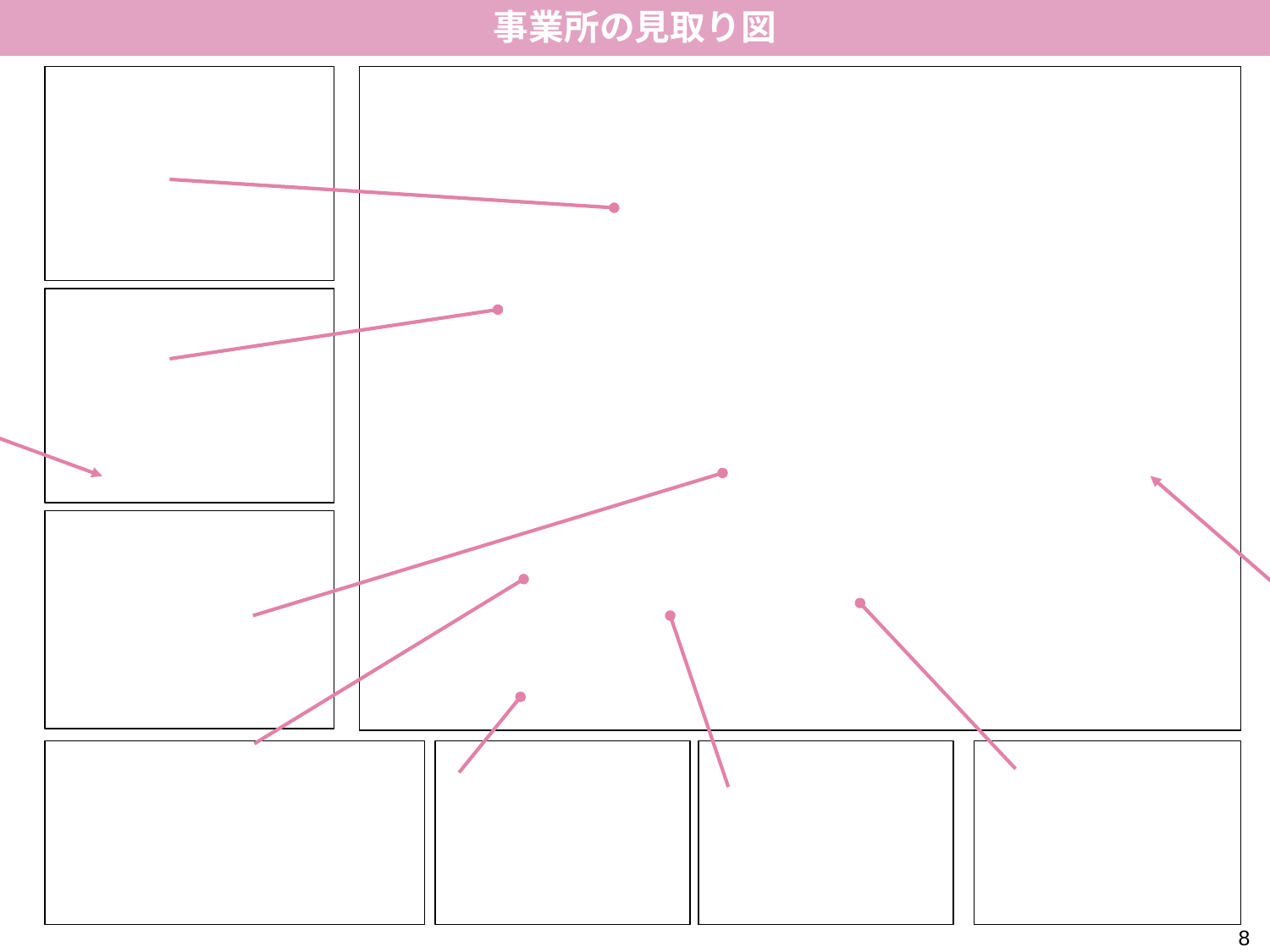

事業所の見取り図
任意

見取り図上のどの場所の写真で
あるか分かるように、線でつなげて
記載してください
こちらには、貴所のポイントとなる設備や施設の写真を掲載ください。
その際、線で右上の見取り図のどこに配置されているか、写真と設置場所をつないでください。

写真を入れる
(1)上部リボンのある挿入ボタンを押す
(2)画像を押す
(3)貼り付けたい写真を選択して挿入ボタンを押す
(4)スライドに張り付けられた写真を配置したい場所に移動させる
(5)大きさを変更する場合は、写真四つ角のいずれかを、Shift+altキーを押しながら大きさを調節する

こちらには、貴所の見取り図を張り付けてください

見取り図を張り付けたい
(1)上部リボンのある挿入ボタンを押す
(2)画像を押す
(3)貼り付けたい写真を選択して挿入ボタンを押す
(4)スライドに張り付けられた写真を配置したい場所に移動させる
(5)大きさを変更する場合は、写真四つ角のいずれかを、Shift+altキーを押しながら大きさを調節する
※張り付ける地図はあらかじめ、登録可能エリアをペンで囲ったのち、データ化することをお勧めします。

8